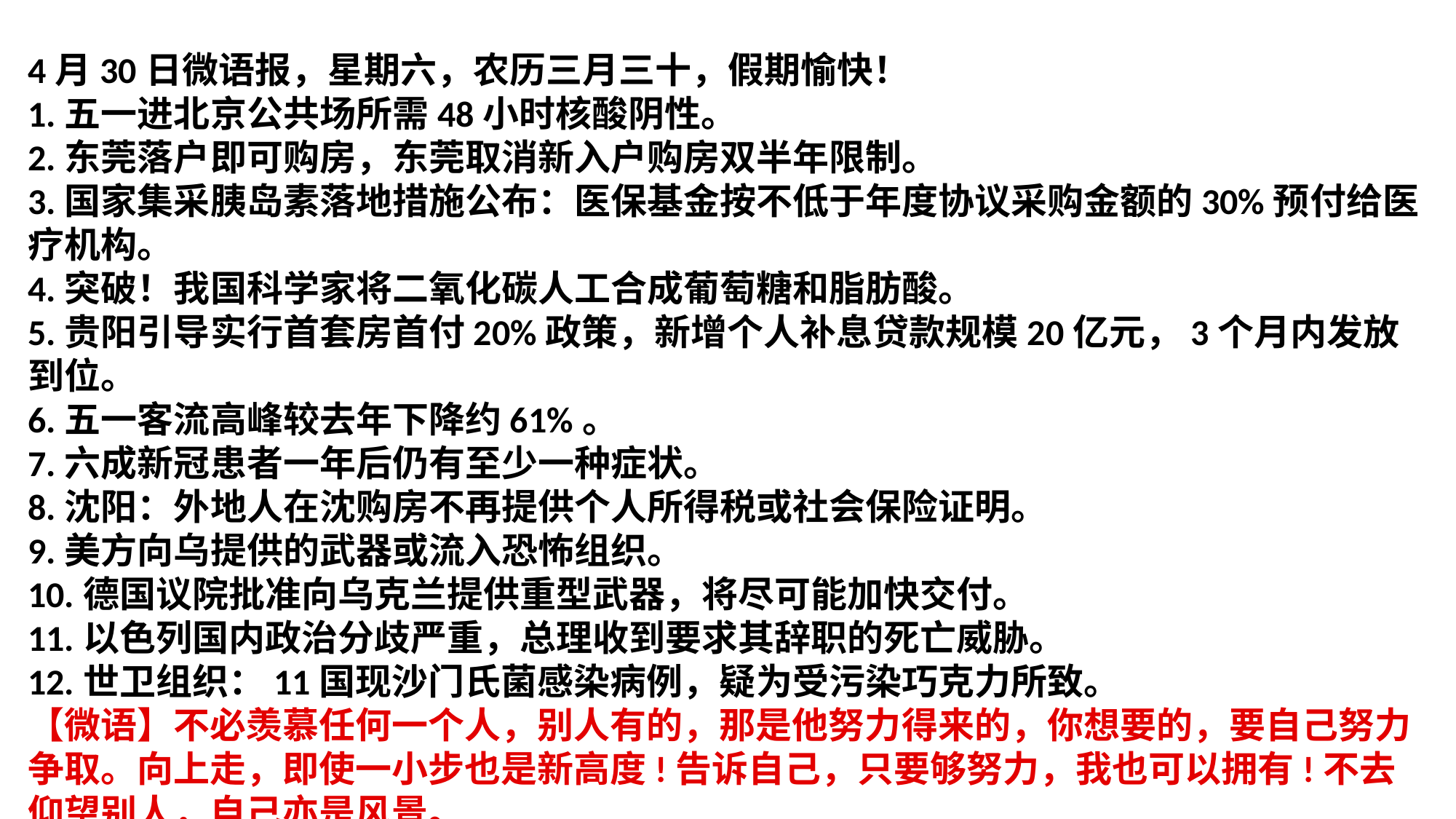

4月30日微语报，星期六，农历三月三十，假期愉快！
1.五一进北京公共场所需48小时核酸阴性。
2.东莞落户即可购房，东莞取消新入户购房双半年限制。
3.国家集采胰岛素落地措施公布：医保基金按不低于年度协议采购金额的30%预付给医疗机构。
4.突破！我国科学家将二氧化碳人工合成葡萄糖和脂肪酸。
5.贵阳引导实行首套房首付20%政策，新增个人补息贷款规模20亿元，3个月内发放到位。
6.五一客流高峰较去年下降约61%。
7.六成新冠患者一年后仍有至少一种症状。
8.沈阳：外地人在沈购房不再提供个人所得税或社会保险证明。
9.美方向乌提供的武器或流入恐怖组织。
10.德国议院批准向乌克兰提供重型武器，将尽可能加快交付。
11.以色列国内政治分歧严重，总理收到要求其辞职的死亡威胁。
12.世卫组织：11国现沙门氏菌感染病例，疑为受污染巧克力所致。
【微语】不必羡慕任何一个人，别人有的，那是他努力得来的，你想要的，要自己努力争取。向上走，即使一小步也是新高度!告诉自己，只要够努力，我也可以拥有!不去仰望别人，自己亦是风景。